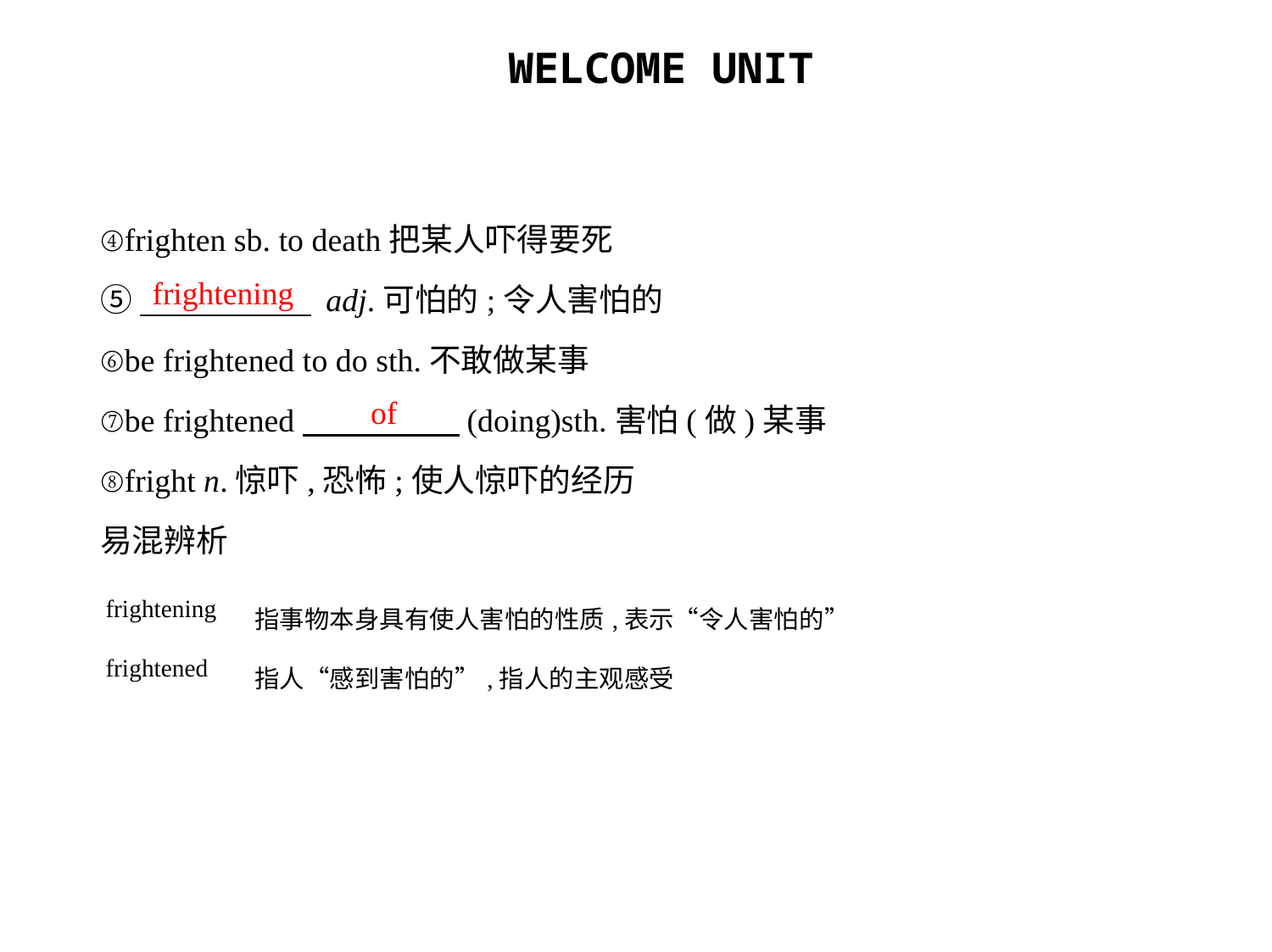

④frighten sb. to death把某人吓得要死
⑤　　　  　     adj.可怕的;令人害怕的
⑥be frightened to do sth.不敢做某事
⑦be frightened　　　　    (doing)sth.害怕(做)某事
⑧fright n.惊吓,恐怖;使人惊吓的经历
易混辨析
frightening
of
| frightening | 指事物本身具有使人害怕的性质,表示“令人害怕的” |
| --- | --- |
| frightened | 指人“感到害怕的”,指人的主观感受 |